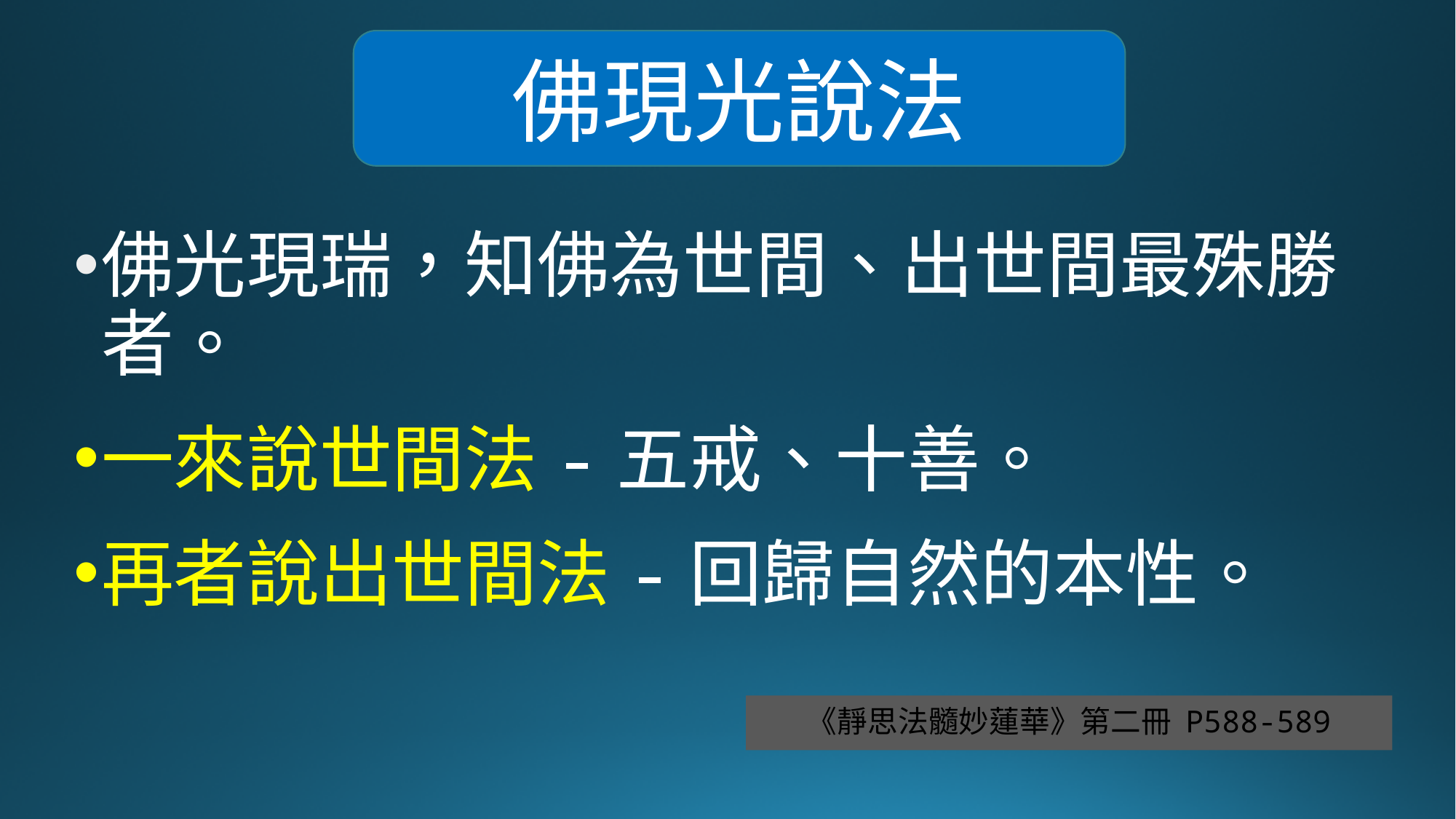

佛現光說法
佛光現瑞，知佛為世間、出世間最殊勝者。
一來說世間法-五戒、十善。
再者說出世間法-回歸自然的本性。
# 《靜思法髓妙蓮華》第二冊 P588-589